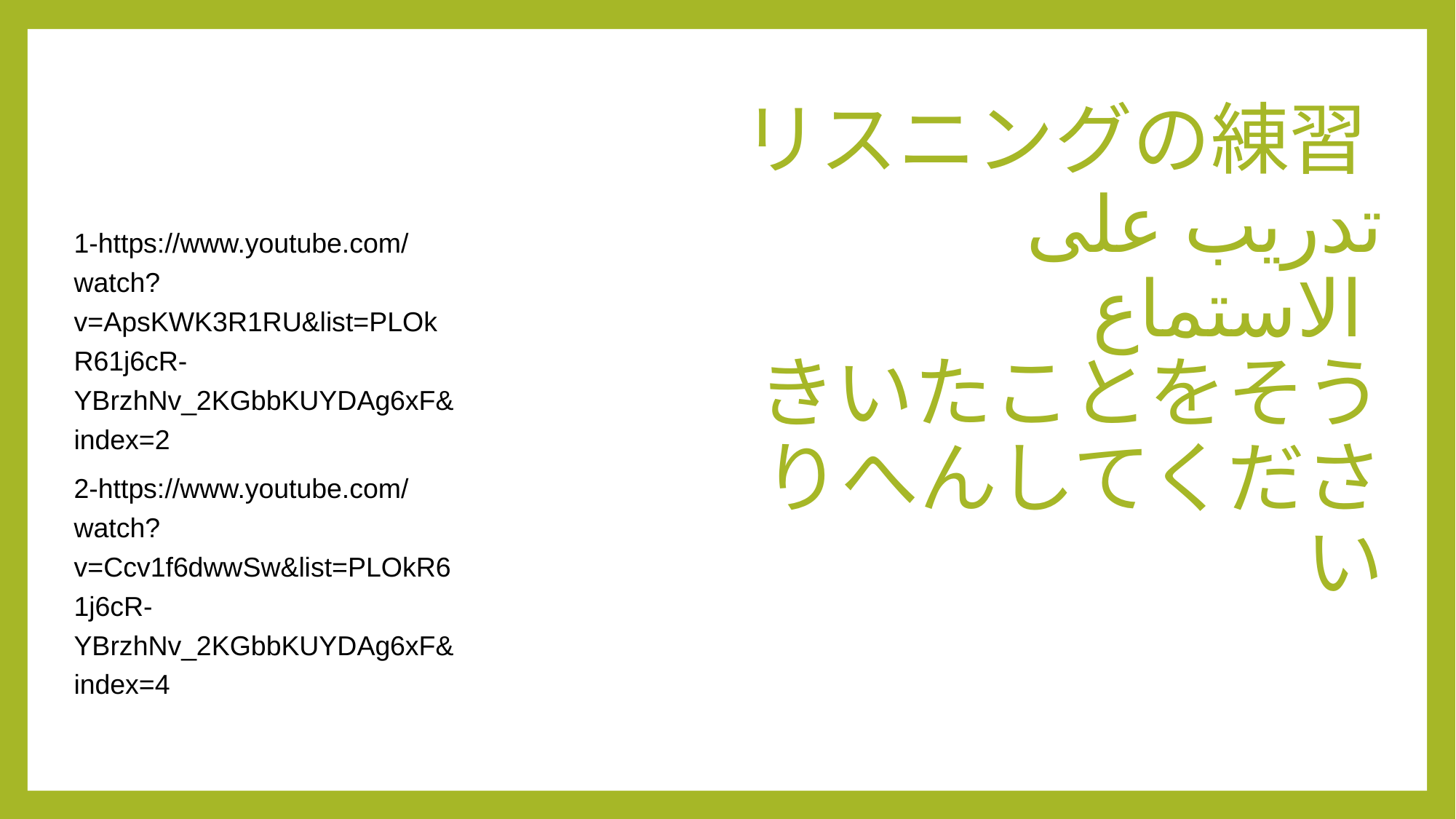

# リスニングの練習 تدريب على الاستماع きいたことをそうりへんしてください
1-https://www.youtube.com/watch?v=ApsKWK3R1RU&list=PLOkR61j6cR-YBrzhNv_2KGbbKUYDAg6xF&index=2
2-https://www.youtube.com/watch?v=Ccv1f6dwwSw&list=PLOkR61j6cR-YBrzhNv_2KGbbKUYDAg6xF&index=4